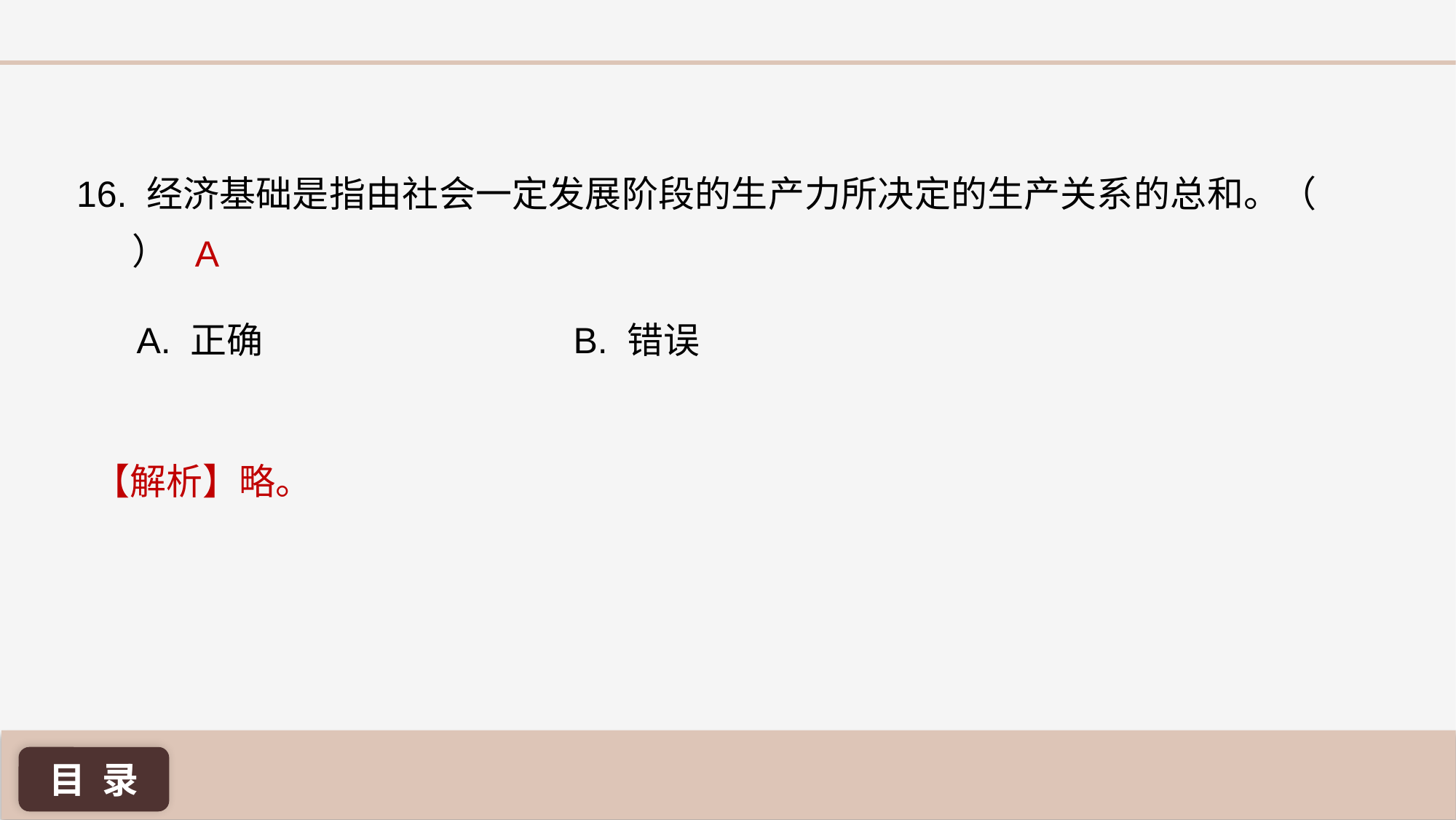

16. 经济基础是指由社会一定发展阶段的生产力所决定的生产关系的总和。（        ）
A
A. 正确 			B. 错误
【解析】略。